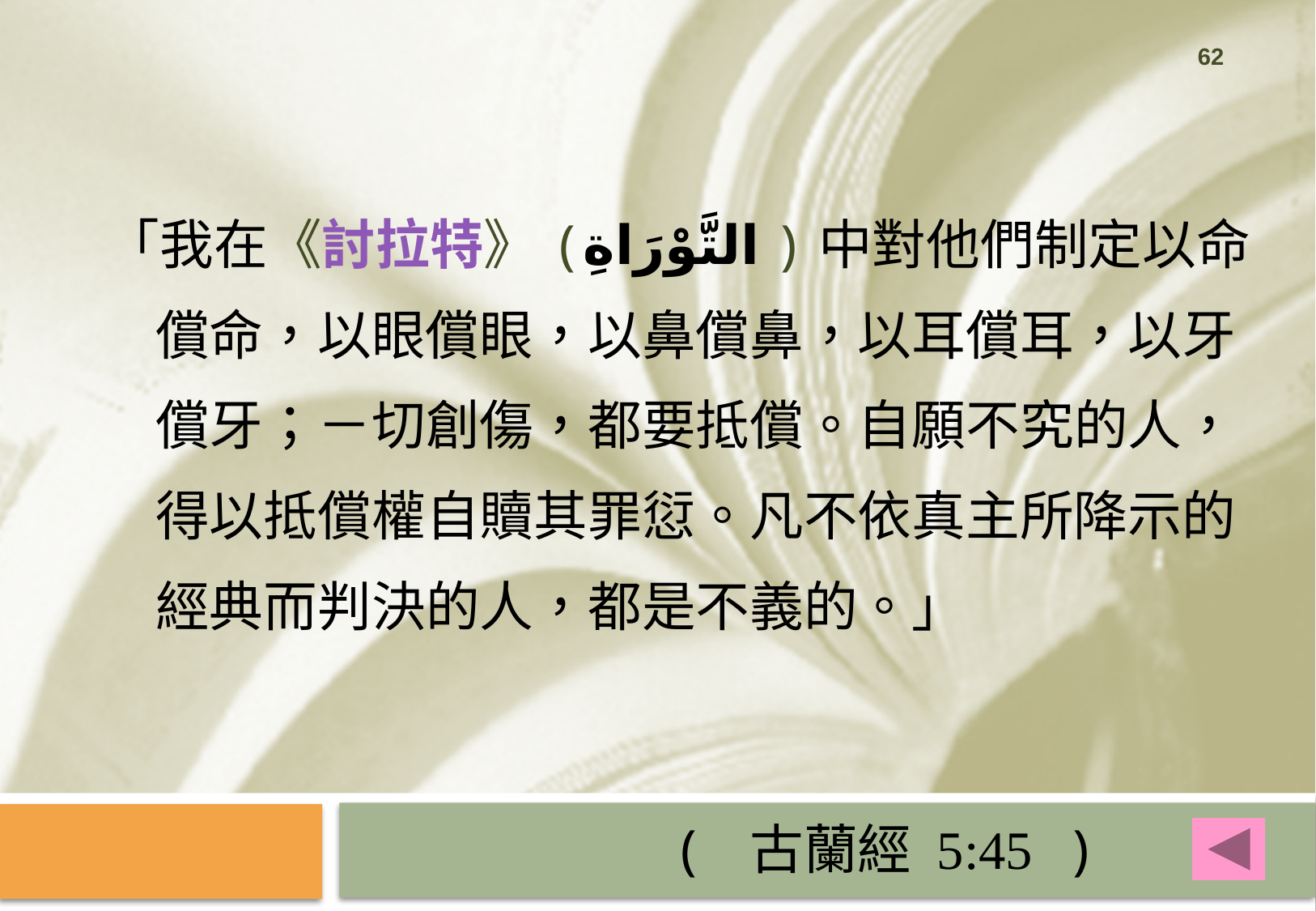

62
「我在《討拉特》(التَّوْرَاةِ )中對他們制定以命償命，以眼償眼，以鼻償鼻，以耳償耳，以牙償牙；－切創傷，都要抵償。自願不究的人，得以抵償權自贖其罪愆。凡不依真主所降示的經典而判決的人，都是不義的。」
( 古蘭經 5:45 )